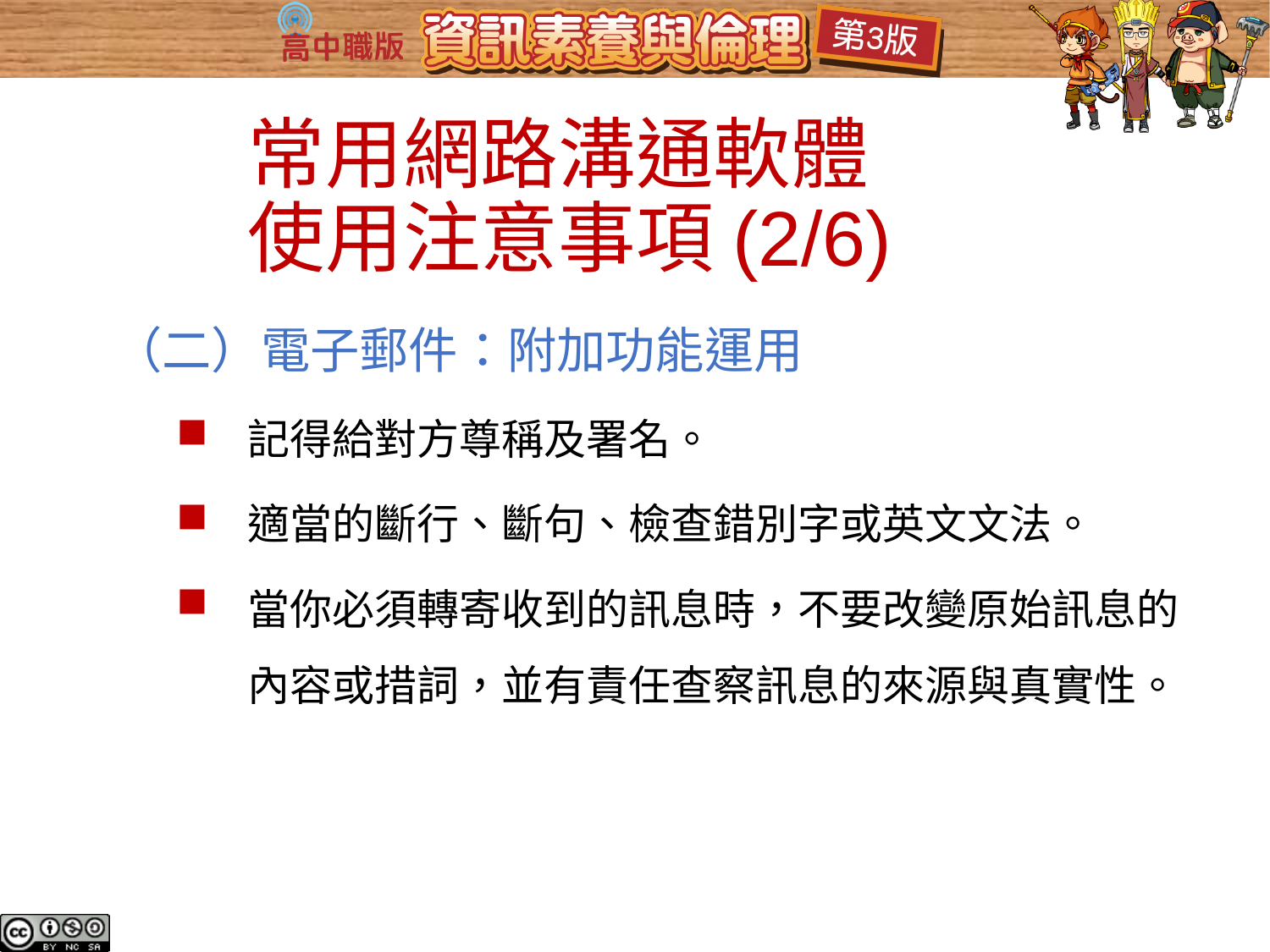

（二）電子郵件：附加功能運用
記得給對方尊稱及署名。
適當的斷行、斷句、檢查錯別字或英文文法。
當你必須轉寄收到的訊息時，不要改變原始訊息的內容或措詞，並有責任查察訊息的來源與真實性。

常用網路溝通軟體
使用注意事項(2/6)